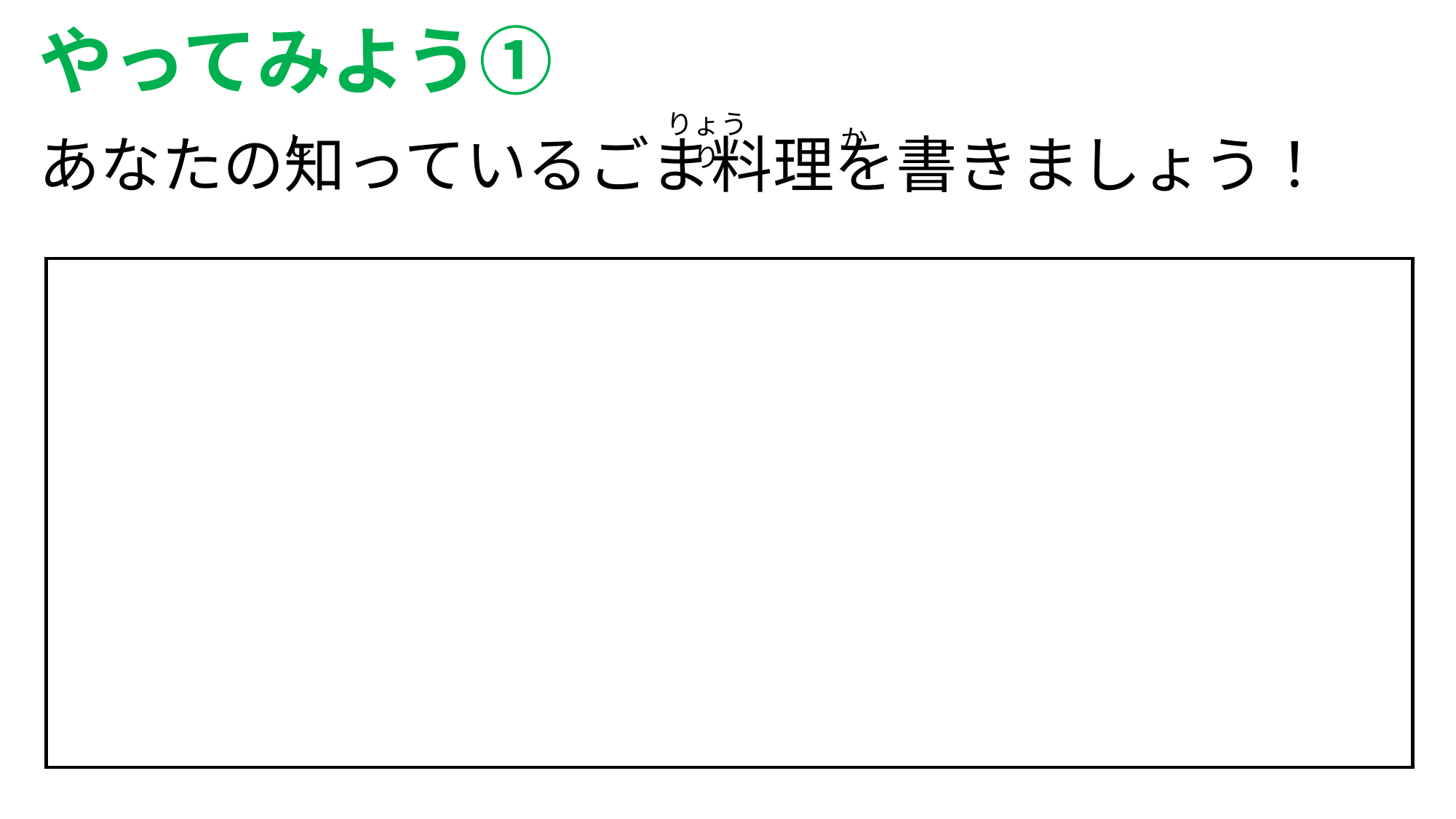

# やってみよう① あなたの知っているごま料理を書きましょう！
か
りょうり
し